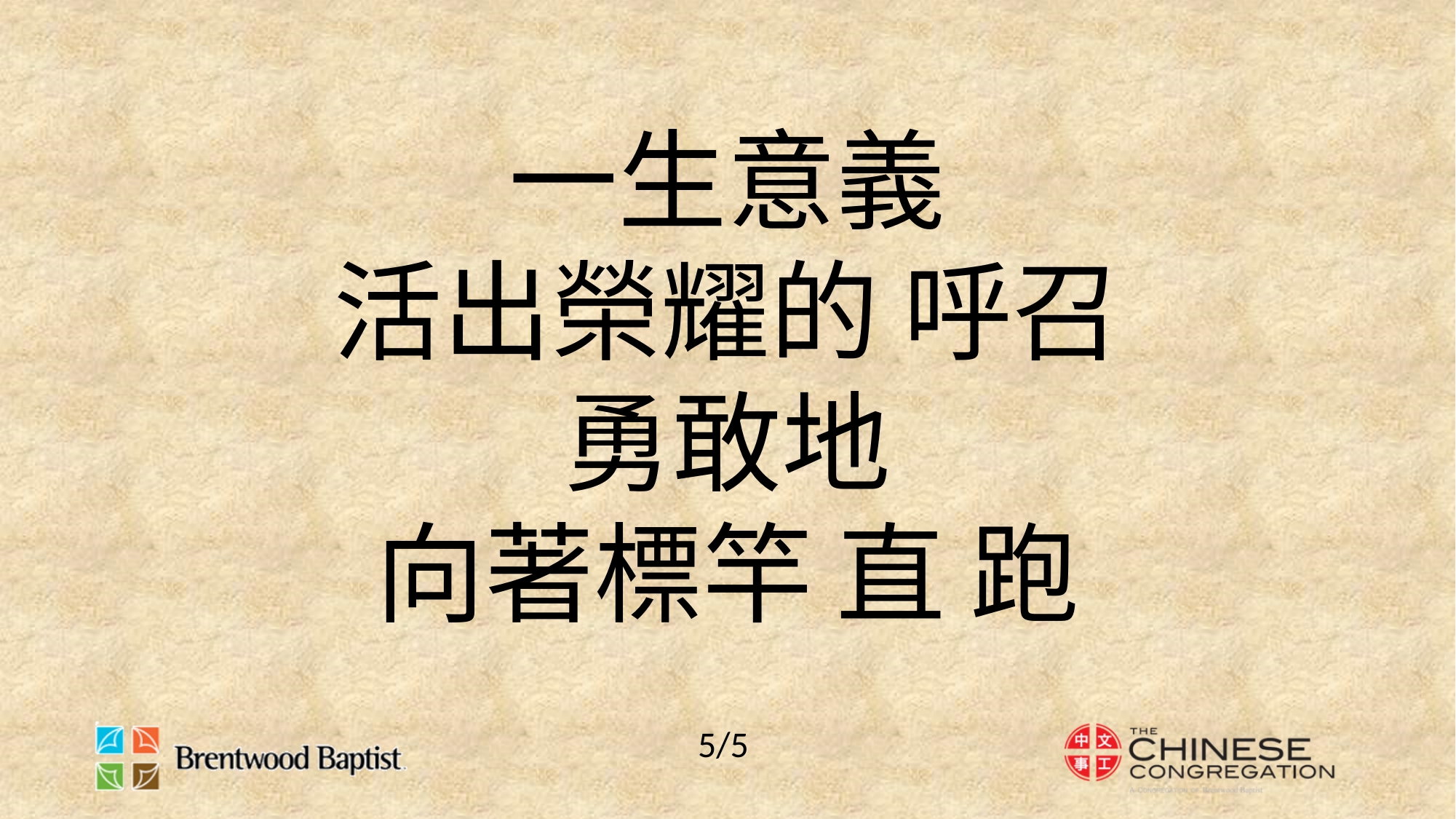

一生意義
活出榮耀的 呼召
勇敢地
向著標竿 直 跑
5/5